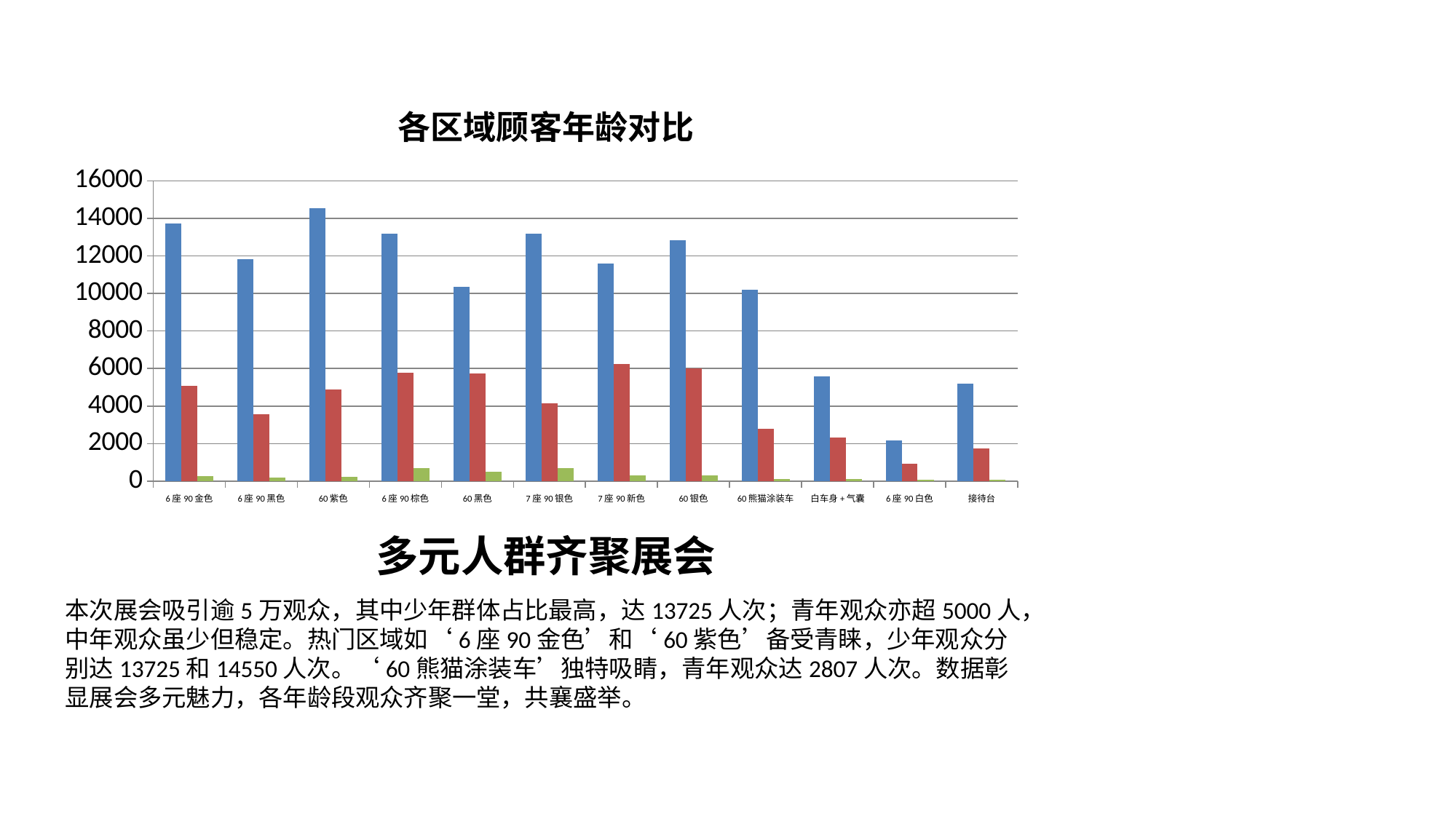

### Chart: 各区域顾客年龄对比

| Category | 少年 | 青年 | 中年 |
|---|---|---|---|
| 6座90金色 | 13725.0 | 5087.0 | 273.0 |
| 6座90黑色 | 11819.0 | 3568.0 | 202.0 |
| 60紫色 | 14550.0 | 4903.0 | 241.0 |
| 6座90棕色 | 13196.0 | 5791.0 | 677.0 |
| 60黑色 | 10363.0 | 5735.0 | 493.0 |
| 7座90银色 | 13201.0 | 4165.0 | 679.0 |
| 7座90新色 | 11593.0 | 6236.0 | 291.0 |
| 60银色 | 12833.0 | 6009.0 | 297.0 |
| 60熊猫涂装车 | 10190.0 | 2807.0 | 118.0 |
| 白车身+气囊 | 5583.0 | 2340.0 | 95.0 |
| 6座90白色 | 2177.0 | 933.0 | 57.0 |
| 接待台 | 5209.0 | 1742.0 | 90.0 |
多元人群齐聚展会
本次展会吸引逾5万观众，其中少年群体占比最高，达13725人次；青年观众亦超5000人，中年观众虽少但稳定。热门区域如‘6座90金色’和‘60紫色’备受青睐，少年观众分别达13725和14550人次。‘60熊猫涂装车’独特吸睛，青年观众达2807人次。数据彰显展会多元魅力，各年龄段观众齐聚一堂，共襄盛举。